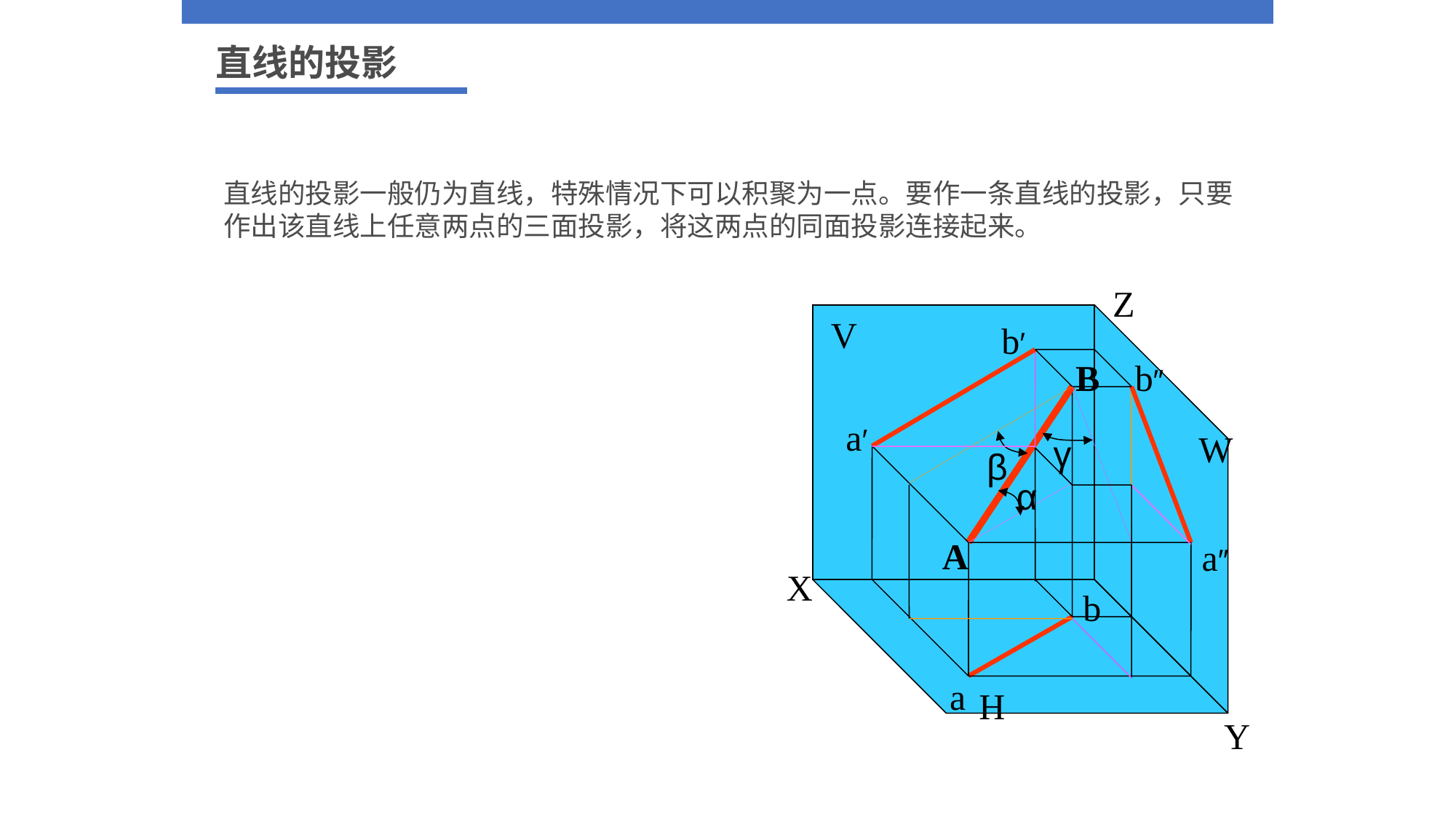

直线的投影
直线的投影一般仍为直线，特殊情况下可以积聚为一点。要作一条直线的投影，只要作出该直线上任意两点的三面投影，将这两点的同面投影连接起来。
Z

V
b′
B
b″

a′
γ

β
W

α

A
a″

X

b

a

H
Y